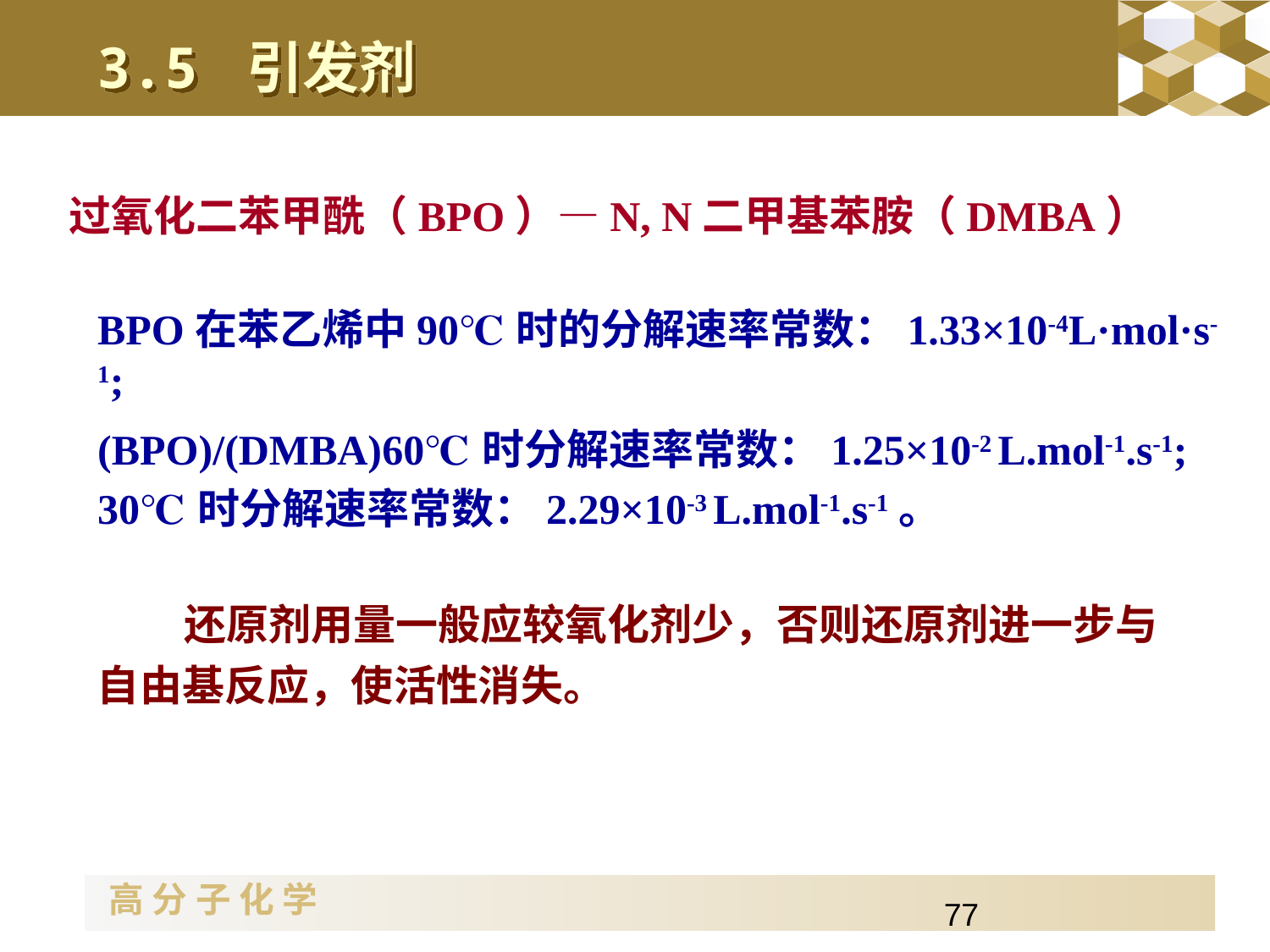

3.5 引发剂
过氧化二苯甲酰（BPO）—N, N二甲基苯胺（DMBA）
BPO在苯乙烯中90℃时的分解速率常数：1.33×10-4L·mol·s-1;
(BPO)/(DMBA)60℃时分解速率常数：1.25×10-2 L.mol-1.s-1;
30℃时分解速率常数：2.29×10-3 L.mol-1.s-1。
        还原剂用量一般应较氧化剂少，否则还原剂进一步与自由基反应，使活性消失。